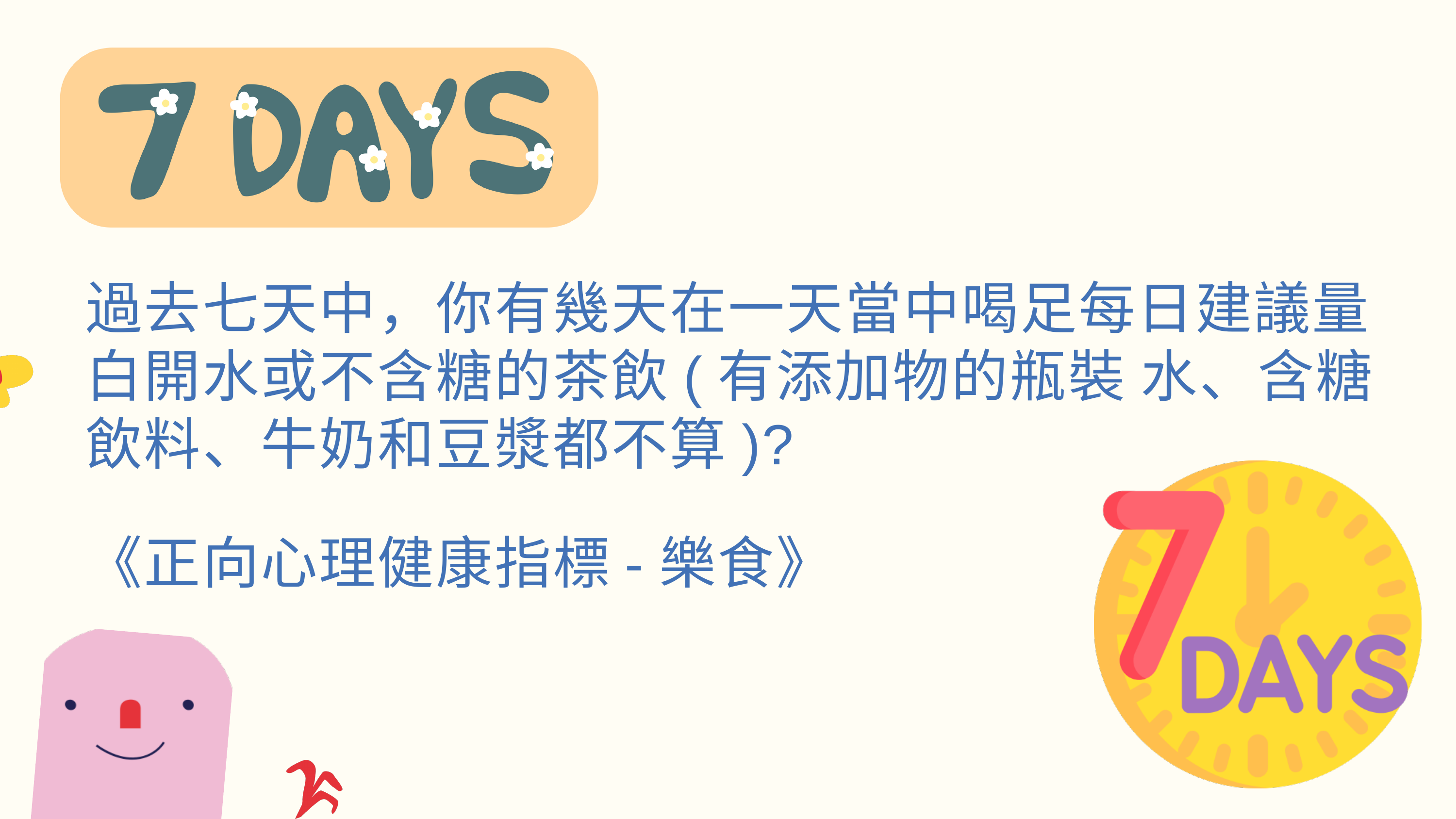

過去七天中，你有幾天在一天當中喝足每日建議量白開水或不含糖的茶飲(有添加物的瓶裝 水、含糖飲料、牛奶和豆漿都不算)?
《正向心理健康指標-樂食》